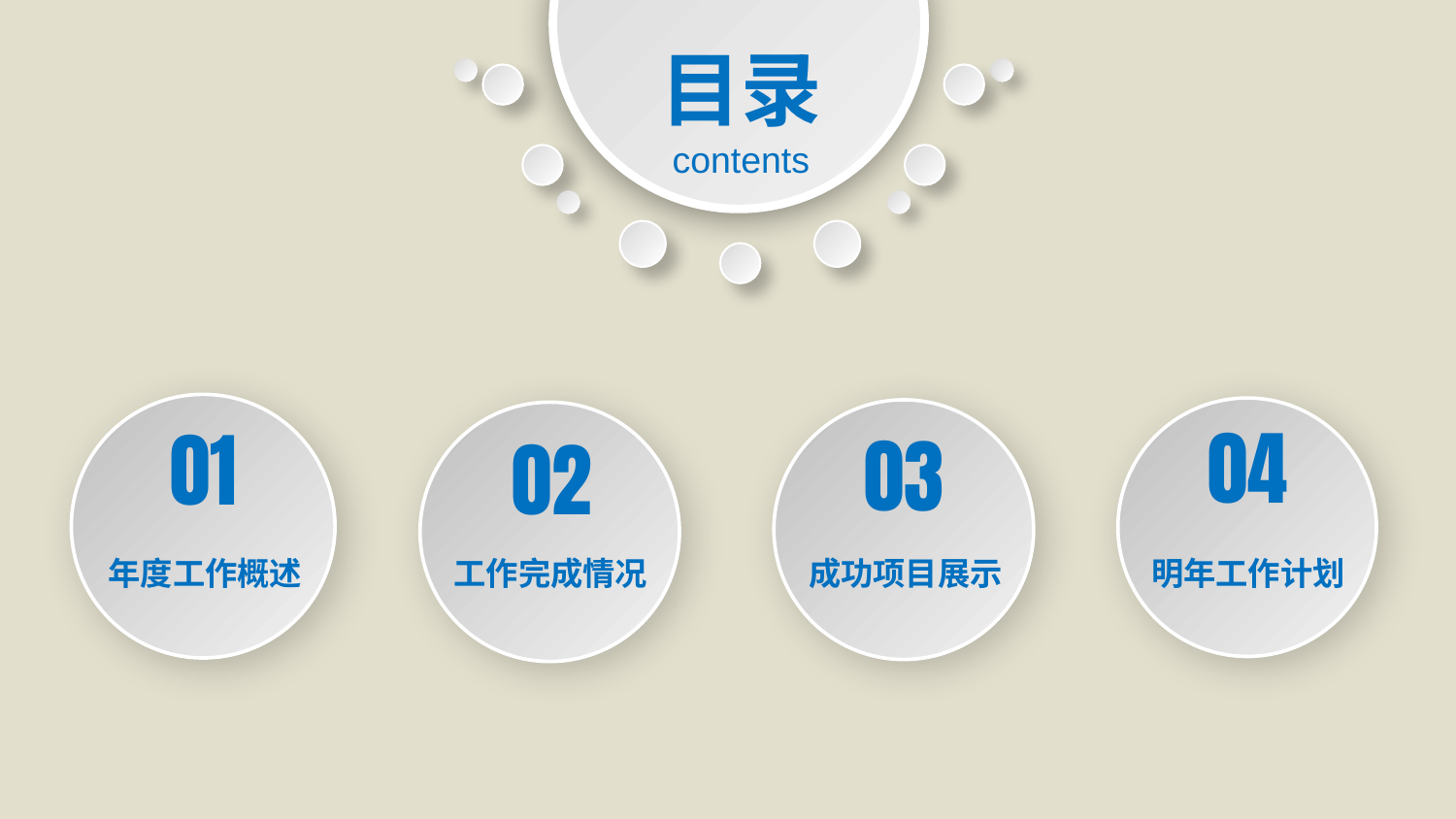

目录
contents

01

04

03

02
年度工作概述
工作完成情况
成功项目展示
明年工作计划